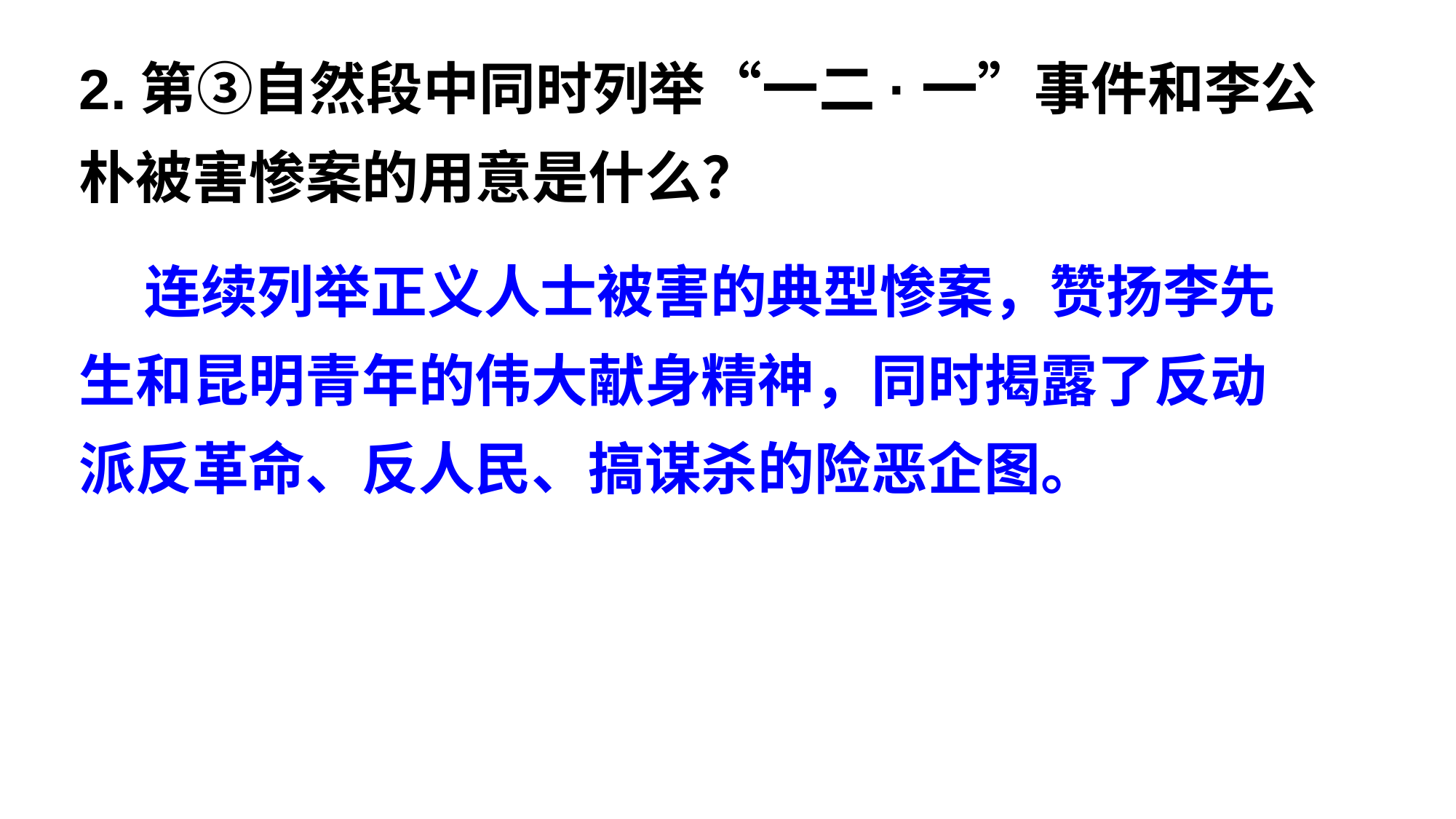

2.第③自然段中同时列举“一二·一”事件和李公朴被害惨案的用意是什么？
    连续列举正义人士被害的典型惨案，赞扬李先生和昆明青年的伟大献身精神，同时揭露了反动派反革命、反人民、搞谋杀的险恶企图。